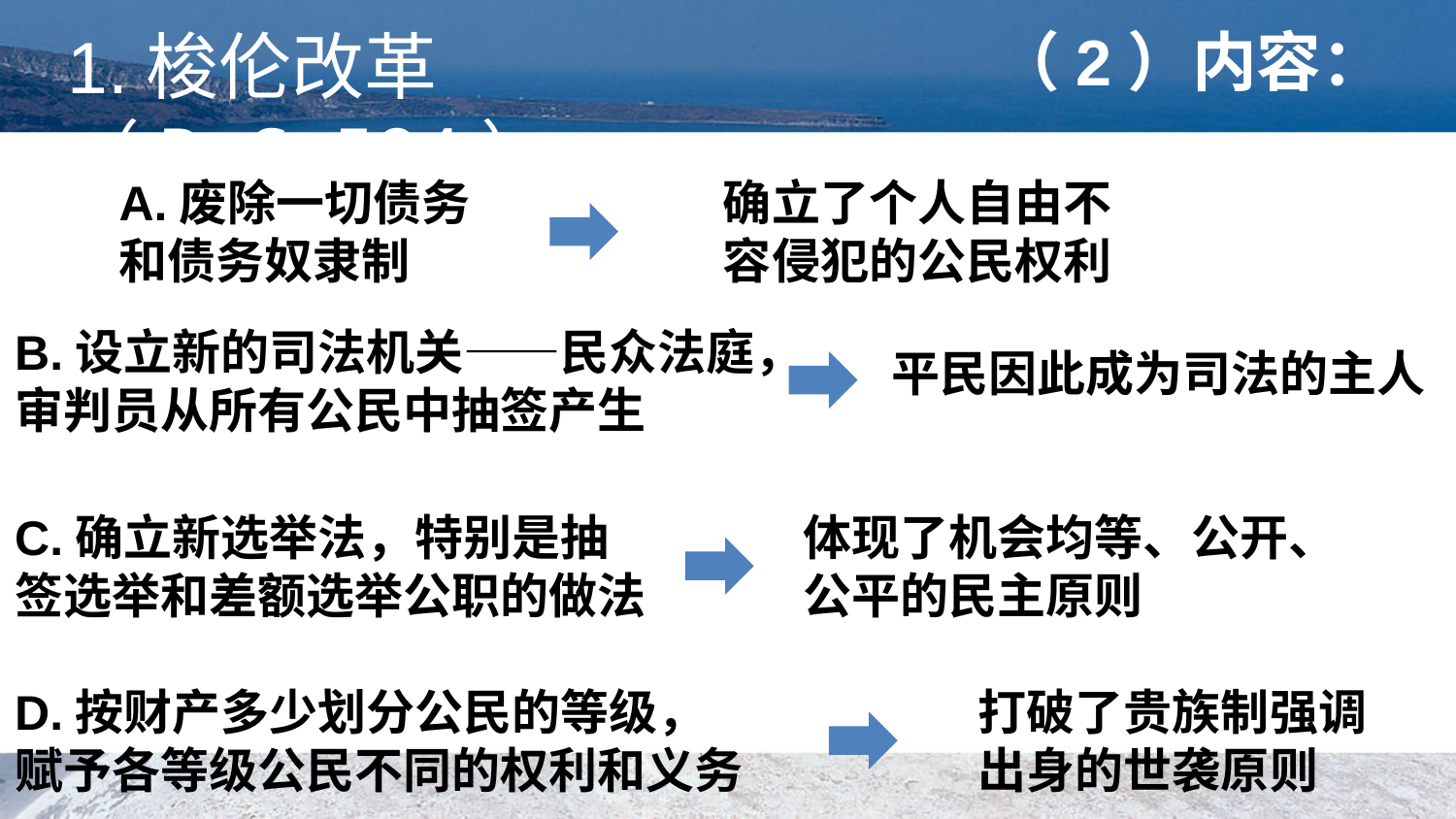

1.梭伦改革（B.C.594）
（2）内容：
A.废除一切债务和债务奴隶制
确立了个人自由不容侵犯的公民权利

B.设立新的司法机关——民众法庭，审判员从所有公民中抽签产生
平民因此成为司法的主人

C.确立新选举法，特别是抽签选举和差额选举公职的做法
体现了机会均等、公开、公平的民主原则

D.按财产多少划分公民的等级，赋予各等级公民不同的权利和义务
打破了贵族制强调出身的世袭原则